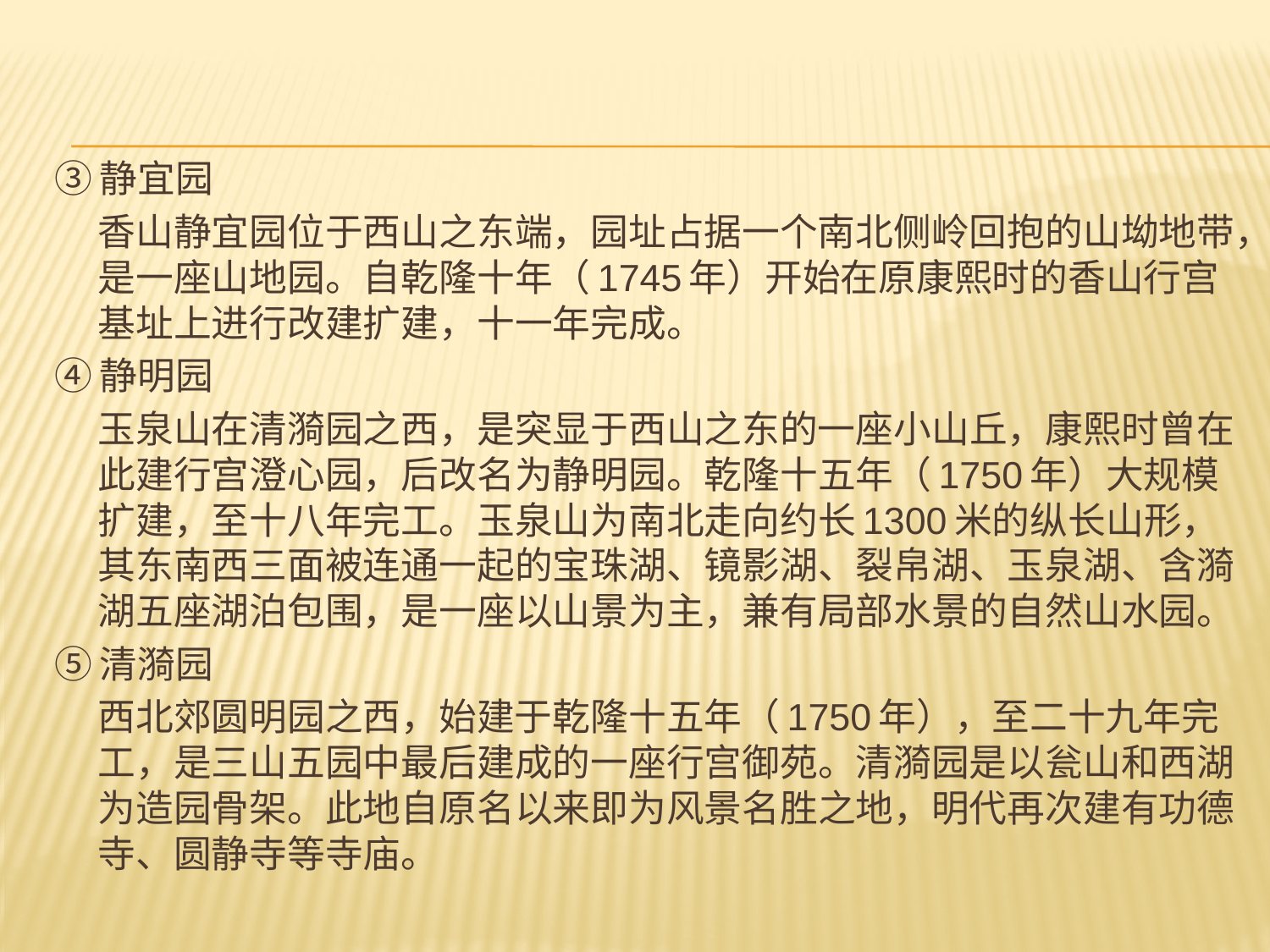

③静宜园
香山静宜园位于西山之东端，园址占据一个南北侧岭回抱的山坳地带，是一座山地园。自乾隆十年（1745年）开始在原康熙时的香山行宫基址上进行改建扩建，十一年完成。
④静明园
玉泉山在清漪园之西，是突显于西山之东的一座小山丘，康熙时曾在此建行宫澄心园，后改名为静明园。乾隆十五年（1750年）大规模扩建，至十八年完工。玉泉山为南北走向约长1300米的纵长山形，其东南西三面被连通一起的宝珠湖、镜影湖、裂帛湖、玉泉湖、含漪湖五座湖泊包围，是一座以山景为主，兼有局部水景的自然山水园。
⑤清漪园
西北郊圆明园之西，始建于乾隆十五年（1750年），至二十九年完工，是三山五园中最后建成的一座行宫御苑。清漪园是以瓮山和西湖为造园骨架。此地自原名以来即为风景名胜之地，明代再次建有功德寺、圆静寺等寺庙。